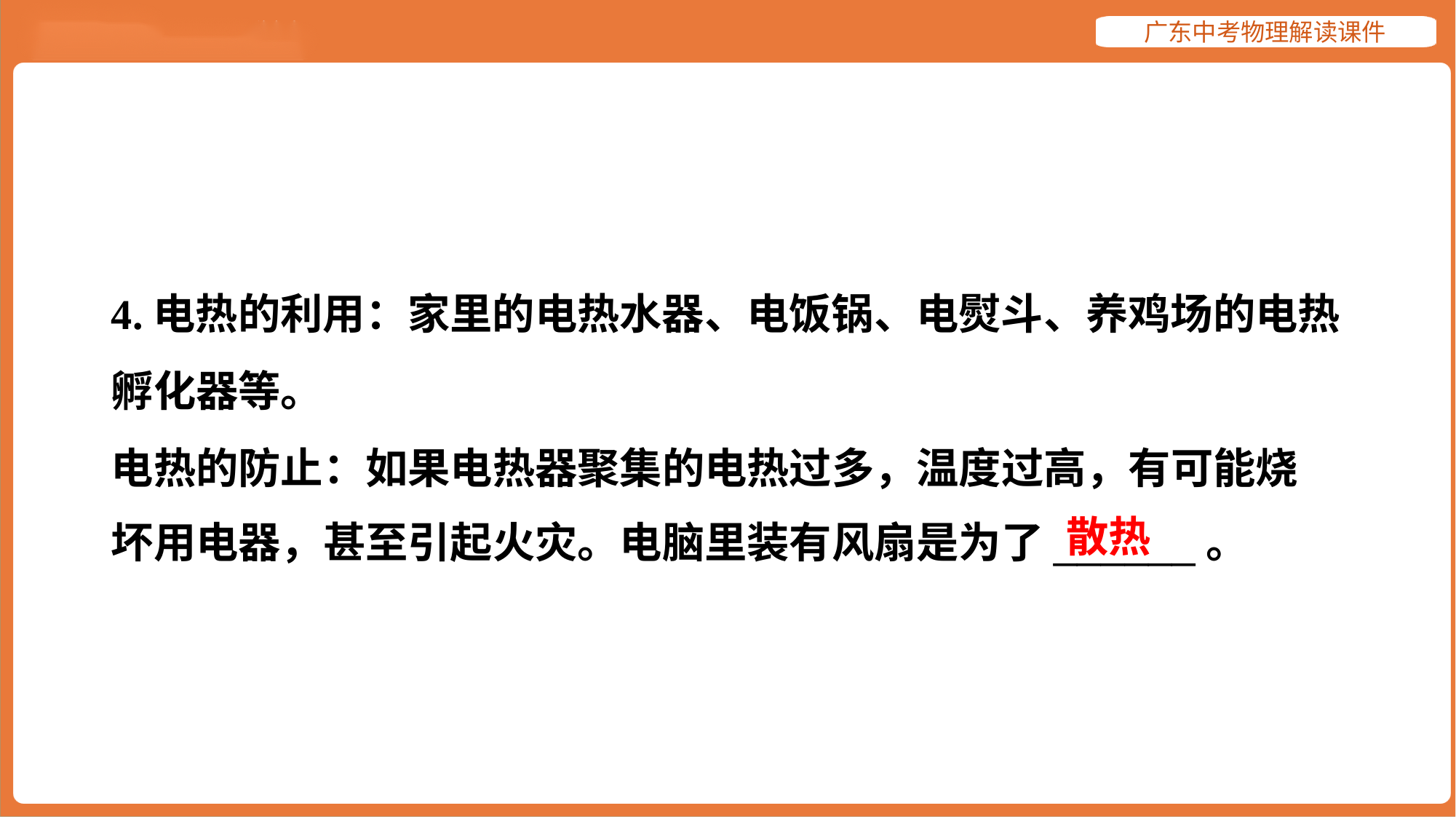

4.电热的利用：家里的电热水器、电饭锅、电熨斗、养鸡场的电热
孵化器等。
电热的防止：如果电热器聚集的电热过多，温度过高，有可能烧
坏用电器，甚至引起火灾。电脑里装有风扇是为了______。
散热